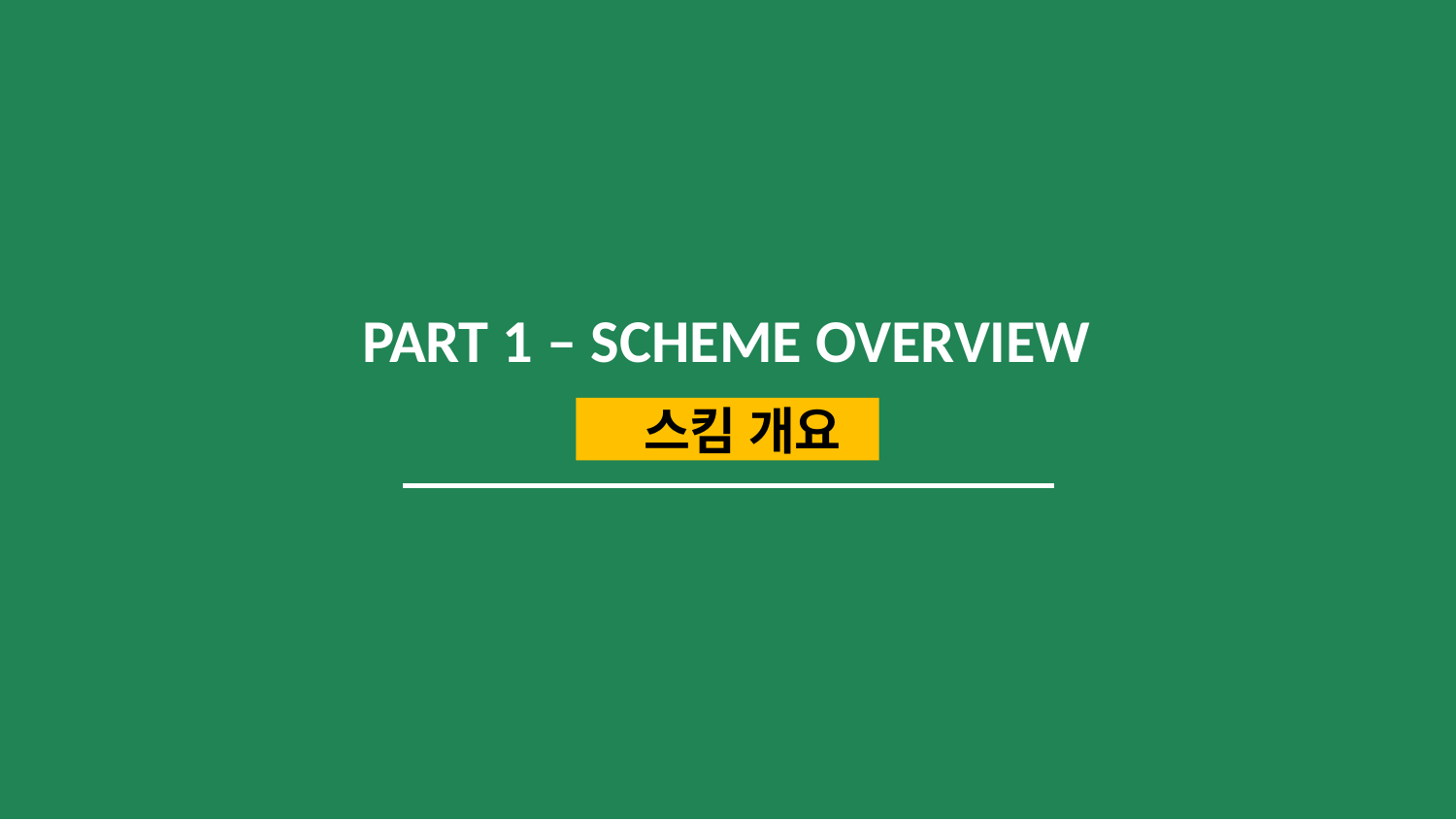

# PART 1 – SCHEME OVERVIEW
    스킴 개요